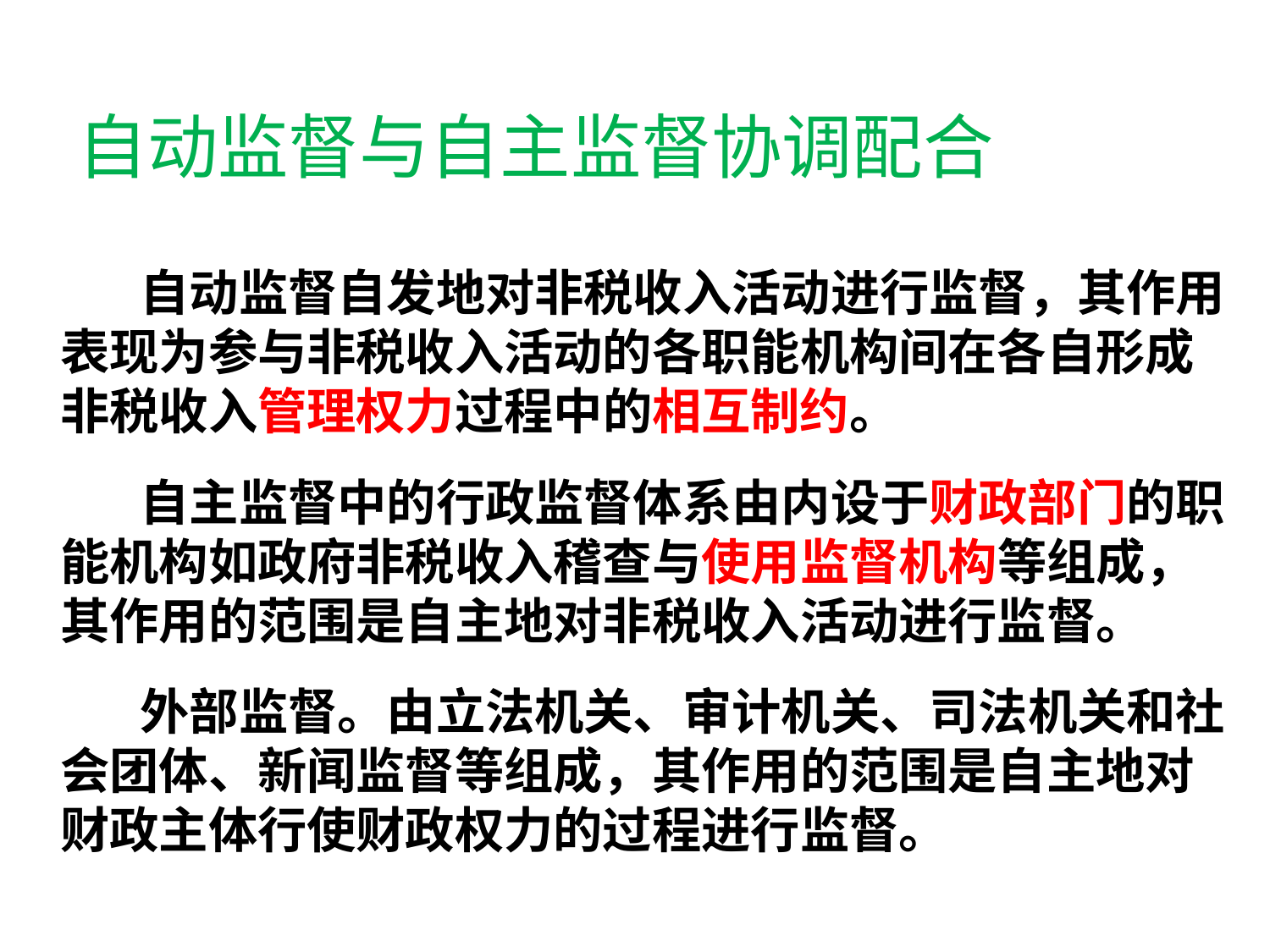

自动监督与自主监督协调配合
自动监督自发地对非税收入活动进行监督，其作用表现为参与非税收入活动的各职能机构间在各自形成非税收入管理权力过程中的相互制约。
自主监督中的行政监督体系由内设于财政部门的职能机构如政府非税收入稽查与使用监督机构等组成，其作用的范围是自主地对非税收入活动进行监督。
外部监督。由立法机关、审计机关、司法机关和社会团体、新闻监督等组成，其作用的范围是自主地对财政主体行使财政权力的过程进行监督。